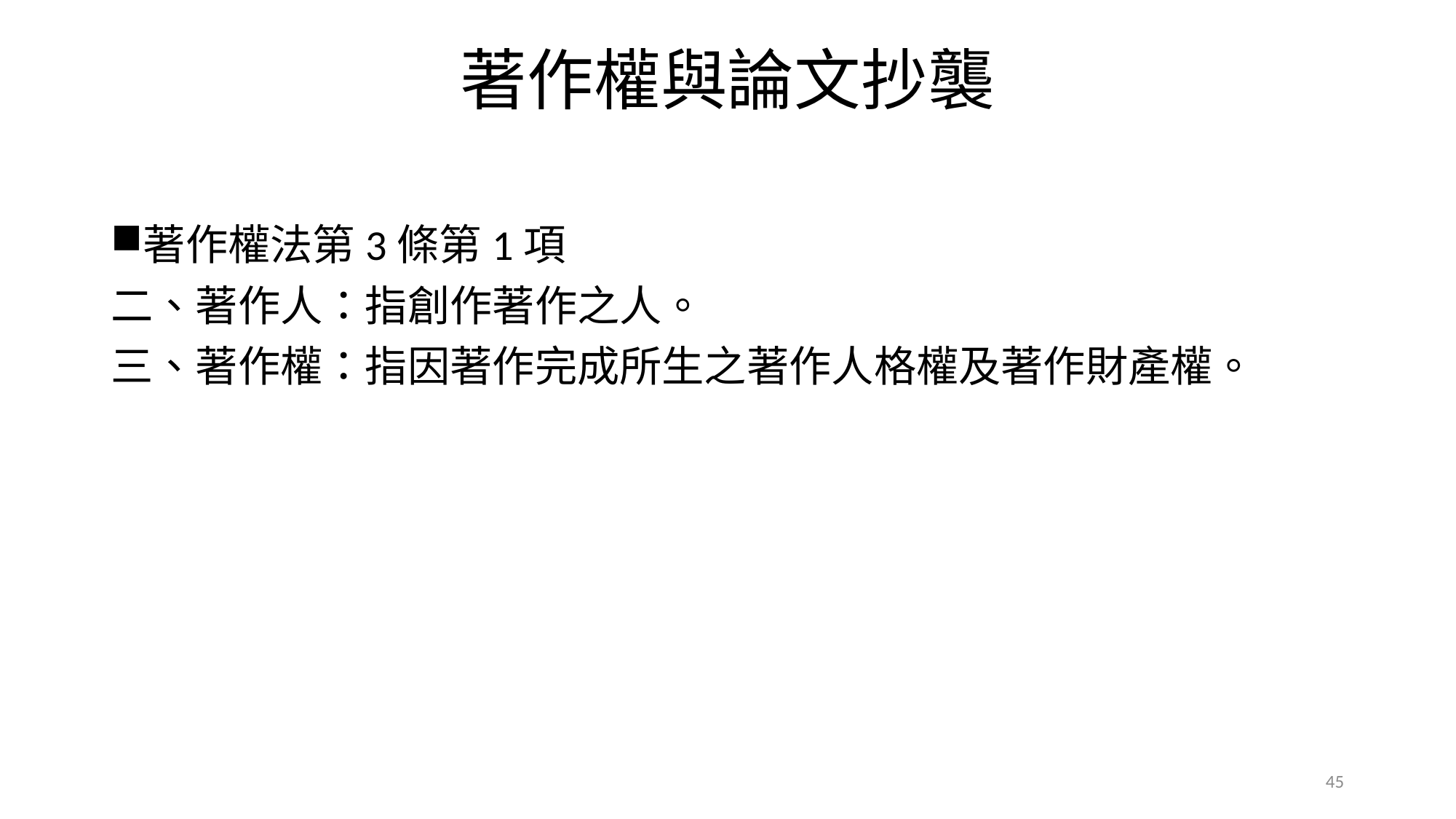

# 著作權與論文抄襲
著作權法第3條第1項
二、著作人：指創作著作之人。
三、著作權：指因著作完成所生之著作人格權及著作財產權。

45